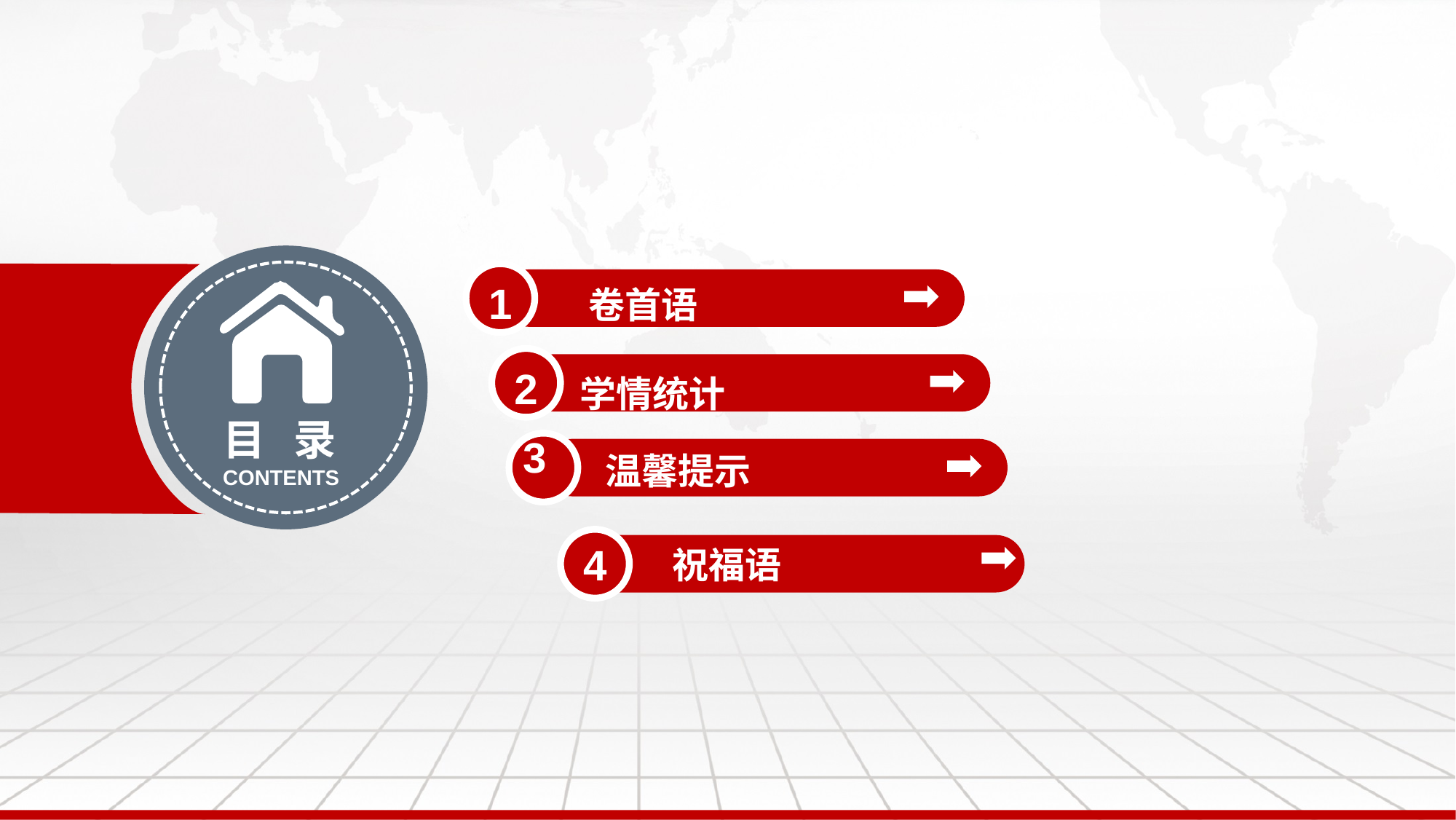

卷首语

1

学情统计
2

目   录
CONTENTS

3

温馨提示

4

祝福语